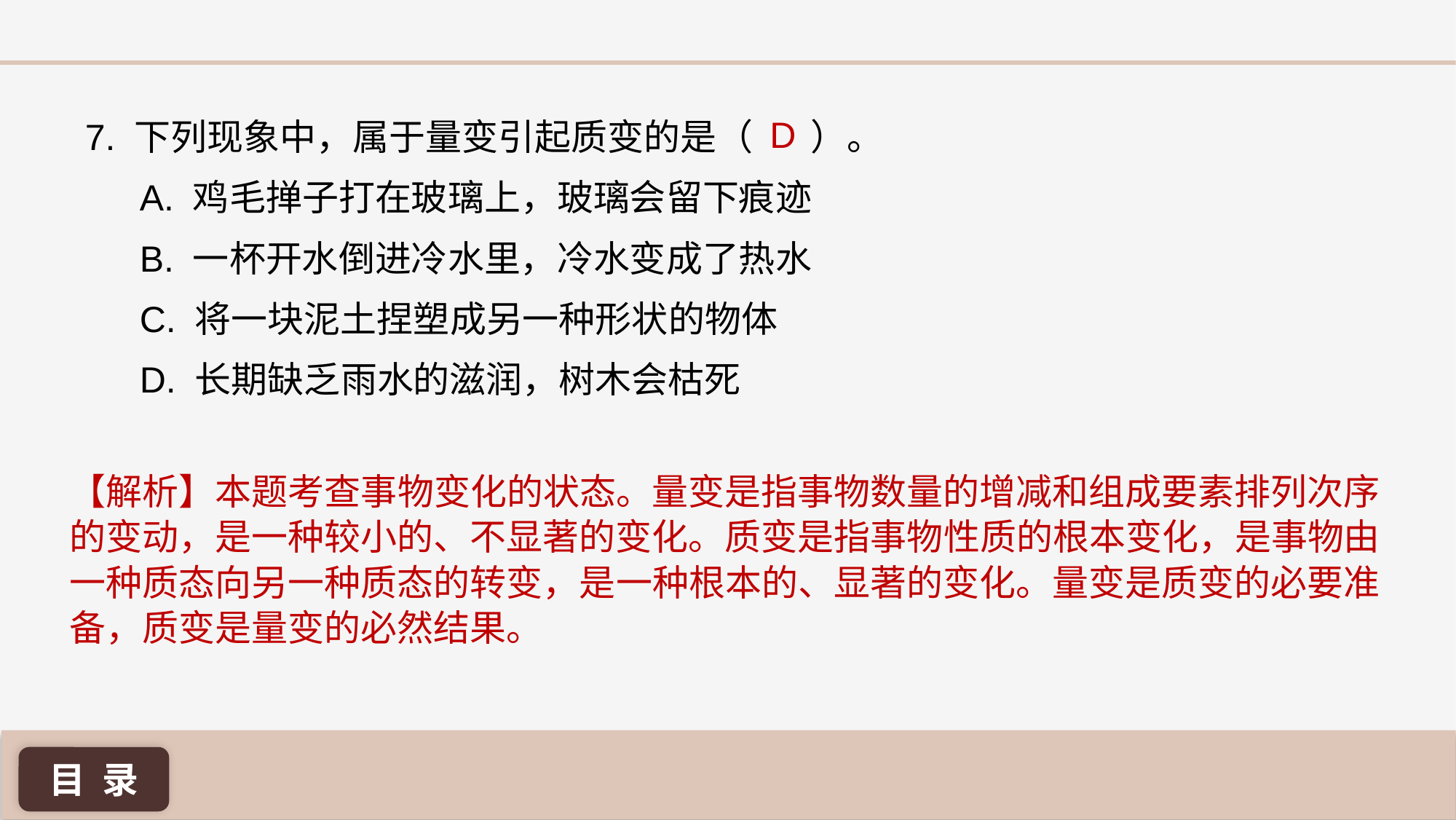

D
7. 下列现象中，属于量变引起质变的是（       ）。
A. 鸡毛掸子打在玻璃上，玻璃会留下痕迹
B. 一杯开水倒进冷水里，冷水变成了热水
C. 将一块泥土捏塑成另一种形状的物体
D. 长期缺乏雨水的滋润，树木会枯死
【解析】本题考查事物变化的状态。量变是指事物数量的增减和组成要素排列次序的变动，是一种较小的、不显著的变化。质变是指事物性质的根本变化，是事物由一种质态向另一种质态的转变，是一种根本的、显著的变化。量变是质变的必要准备，质变是量变的必然结果。